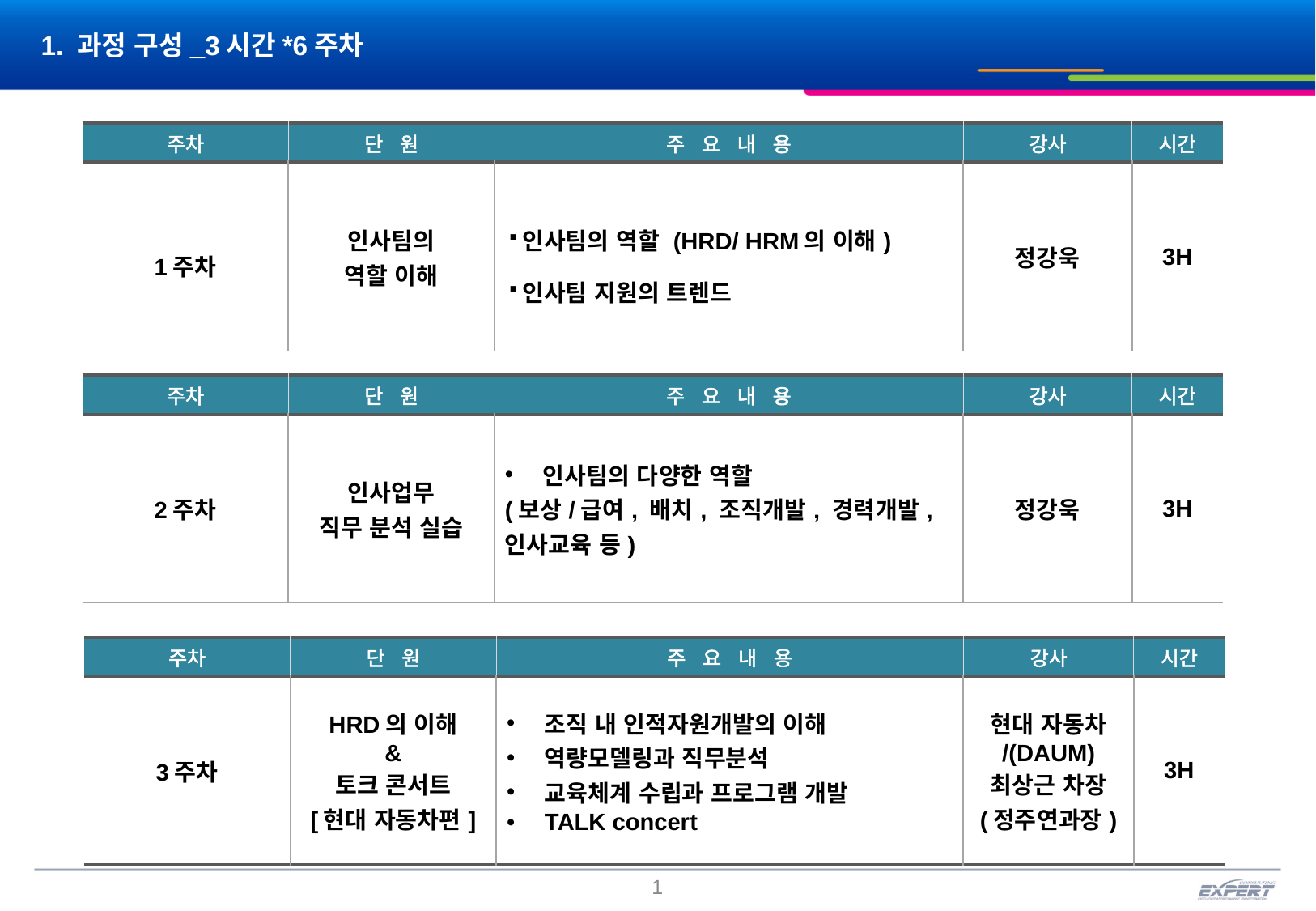

# 1. 과정 구성_3시간*6주차
| 주차 | 단 원 | 주 요 내 용 | 강사 | 시간 |
| --- | --- | --- | --- | --- |
| 1주차 | 인사팀의 역할 이해 | 인사팀의 역할 (HRD/ HRM의 이해) 인사팀 지원의 트렌드 | 정강욱 | 3H |
| 주차 | 단 원 | 주 요 내 용 | 강사 | 시간 |
| --- | --- | --- | --- | --- |
| 2주차 | 인사업무 직무 분석 실습 | 인사팀의 다양한 역할 (보상/급여, 배치, 조직개발, 경력개발, 인사교육 등) | 정강욱 | 3H |
| 주차 | 단 원 | 주 요 내 용 | 강사 | 시간 |
| --- | --- | --- | --- | --- |
| 3주차 | HRD의 이해 & 토크 콘서트 [현대 자동차편] | 조직 내 인적자원개발의 이해 역량모델링과 직무분석 교육체계 수립과 프로그램 개발 TALK concert | 현대 자동차 /(DAUM) 최상근 차장 (정주연과장) | 3H |